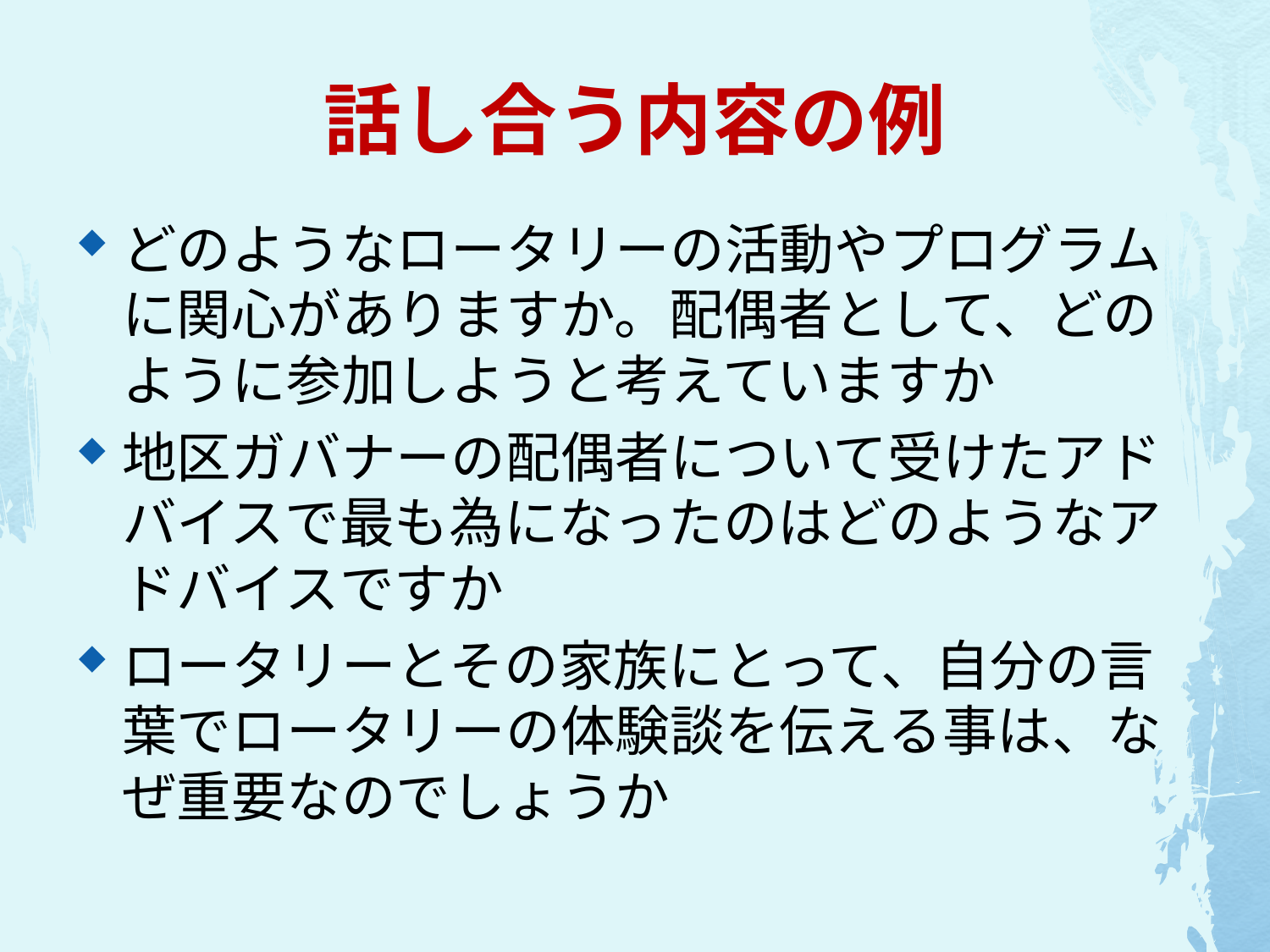

# 話し合う内容の例
どのようなロータリーの活動やプログラムに関心がありますか。配偶者として、どのように参加しようと考えていますか
地区ガバナーの配偶者について受けたアドバイスで最も為になったのはどのようなアドバイスですか
ロータリーとその家族にとって、自分の言葉でロータリーの体験談を伝える事は、なぜ重要なのでしょうか